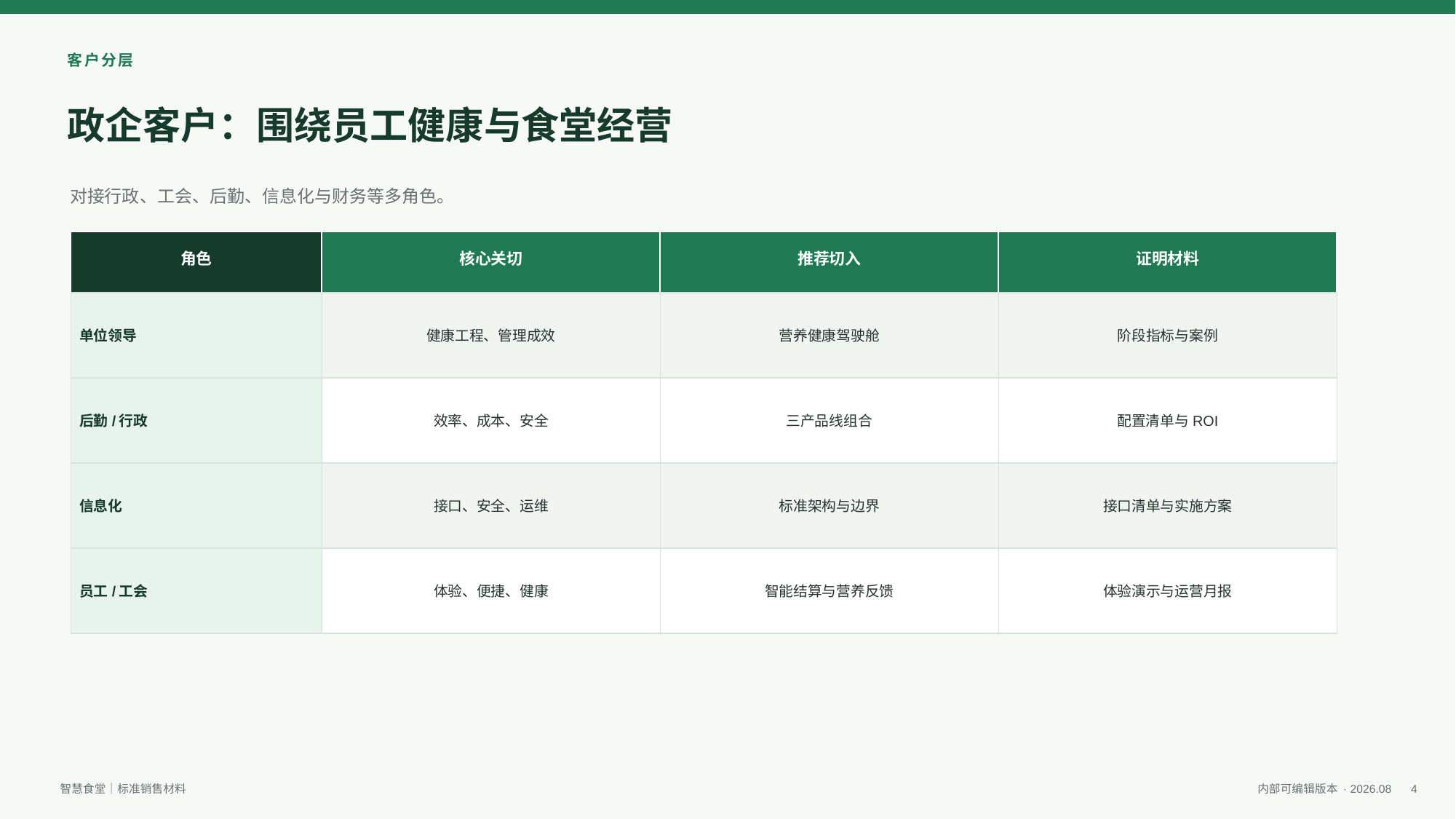

客户分层
政企客户：围绕员工健康与食堂经营
对接行政、工会、后勤、信息化与财务等多角色。

角色
核心关切
推荐切入
证明材料

单位领导
健康工程、管理成效
营养健康驾驶舱
阶段指标与案例

后勤/行政
效率、成本、安全
三产品线组合
配置清单与ROI

信息化
接口、安全、运维
标准架构与边界
接口清单与实施方案

员工/工会
体验、便捷、健康
智能结算与营养反馈
体验演示与运营月报
4